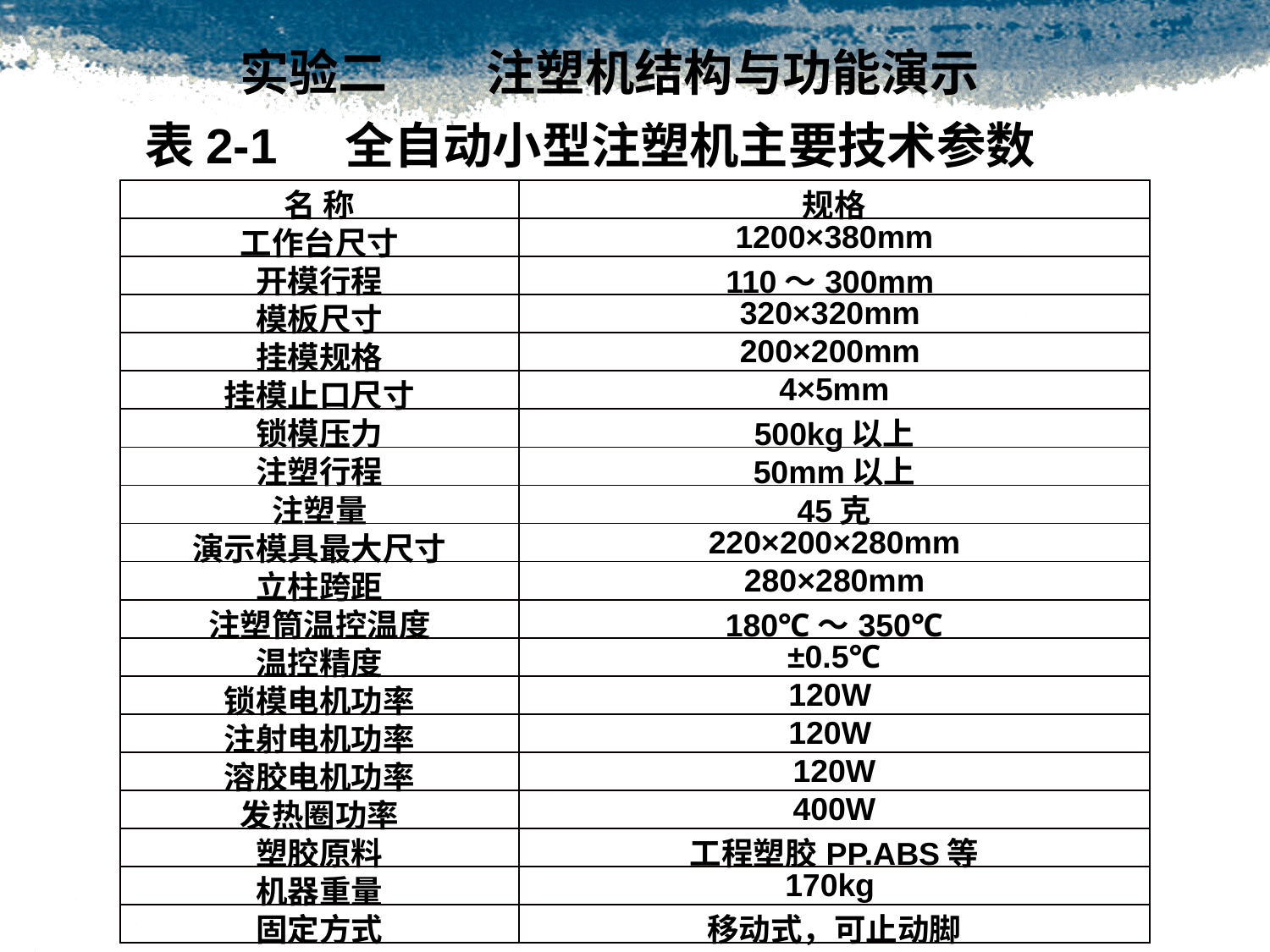

实验二　　注塑机结构与功能演示
表2-1    全自动小型注塑机主要技术参数
| 名 称 | 规格 |
| --- | --- |
| 工作台尺寸 | 1200×380mm |
| 开模行程 | 110～300mm |
| 模板尺寸 | 320×320mm |
| 挂模规格 | 200×200mm |
| 挂模止口尺寸 | 4×5mm |
| 锁模压力 | 500kg以上 |
| 注塑行程 | 50mm以上 |
| 注塑量 | 45克 |
| 演示模具最大尺寸 | 220×200×280mm |
| 立柱跨距 | 280×280mm |
| 注塑筒温控温度 | 180℃～350℃ |
| 温控精度 | ±0.5℃ |
| 锁模电机功率 | 120W |
| 注射电机功率 | 120W |
| 溶胶电机功率 | 120W |
| 发热圈功率 | 400W |
| 塑胶原料 | 工程塑胶PP.ABS等 |
| 机器重量 | 170kg |
| 固定方式 | 移动式，可止动脚 |